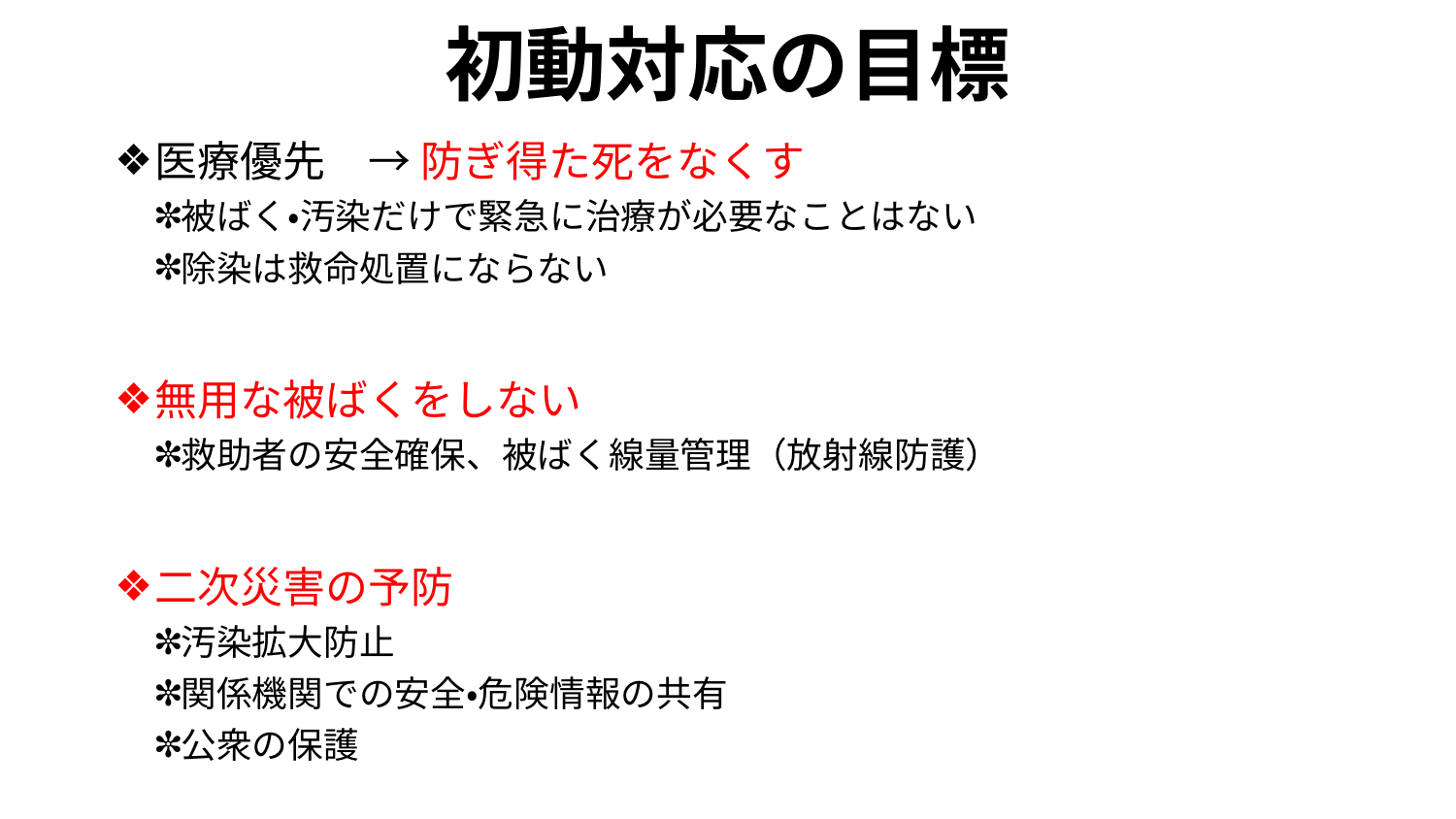

# 初動対応の目標
医療優先　→ 防ぎ得た死をなくす
被ばく・汚染だけで緊急に治療が必要なことはない
除染は救命処置にならない

無用な被ばくをしない
救助者の安全確保、被ばく線量管理（放射線防護）

二次災害の予防
汚染拡大防止
関係機関での安全・危険情報の共有
公衆の保護
2